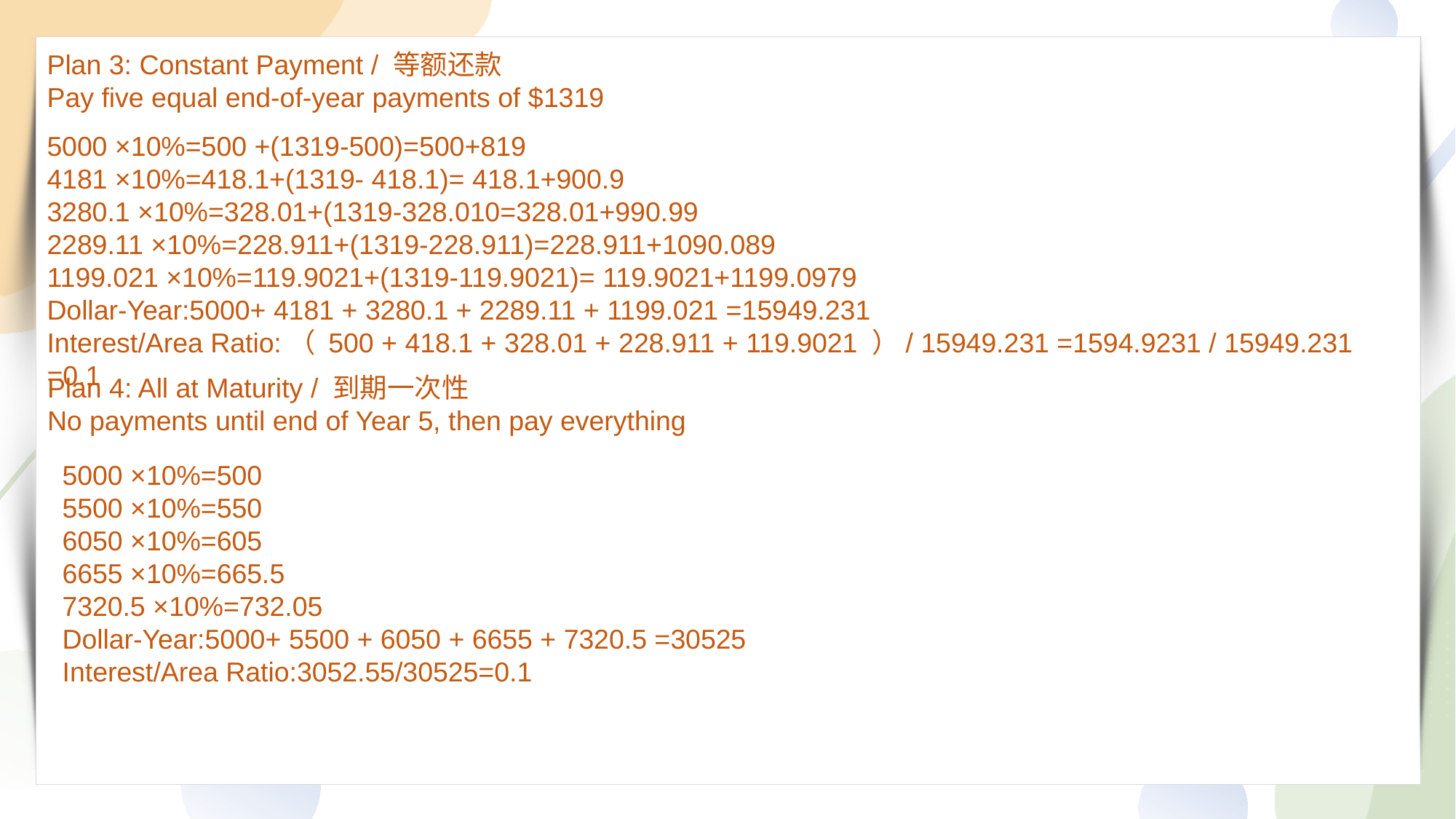

Plan 3: Constant Payment / 等额还款
Pay five equal end-of-year payments of $1319
5000 ×10%=500 +(1319-500)=500+819
4181 ×10%=418.1+(1319- 418.1)= 418.1+900.9
3280.1 ×10%=328.01+(1319-328.010=328.01+990.99
2289.11 ×10%=228.911+(1319-228.911)=228.911+1090.089
1199.021 ×10%=119.9021+(1319-119.9021)= 119.9021+1199.0979
Dollar-Year:5000+ 4181 + 3280.1 + 2289.11 + 1199.021 =15949.231
Interest/Area Ratio:（ 500 + 418.1 + 328.01 + 228.911 + 119.9021 ）/ 15949.231 =1594.9231 / 15949.231 =0.1

Plan 4: All at Maturity / 到期一次性
No payments until end of Year 5, then pay everything
5000 ×10%=500
5500 ×10%=550
6050 ×10%=605
6655 ×10%=665.5
7320.5 ×10%=732.05
Dollar-Year:5000+ 5500 + 6050 + 6655 + 7320.5 =30525
Interest/Area Ratio:3052.55/30525=0.1